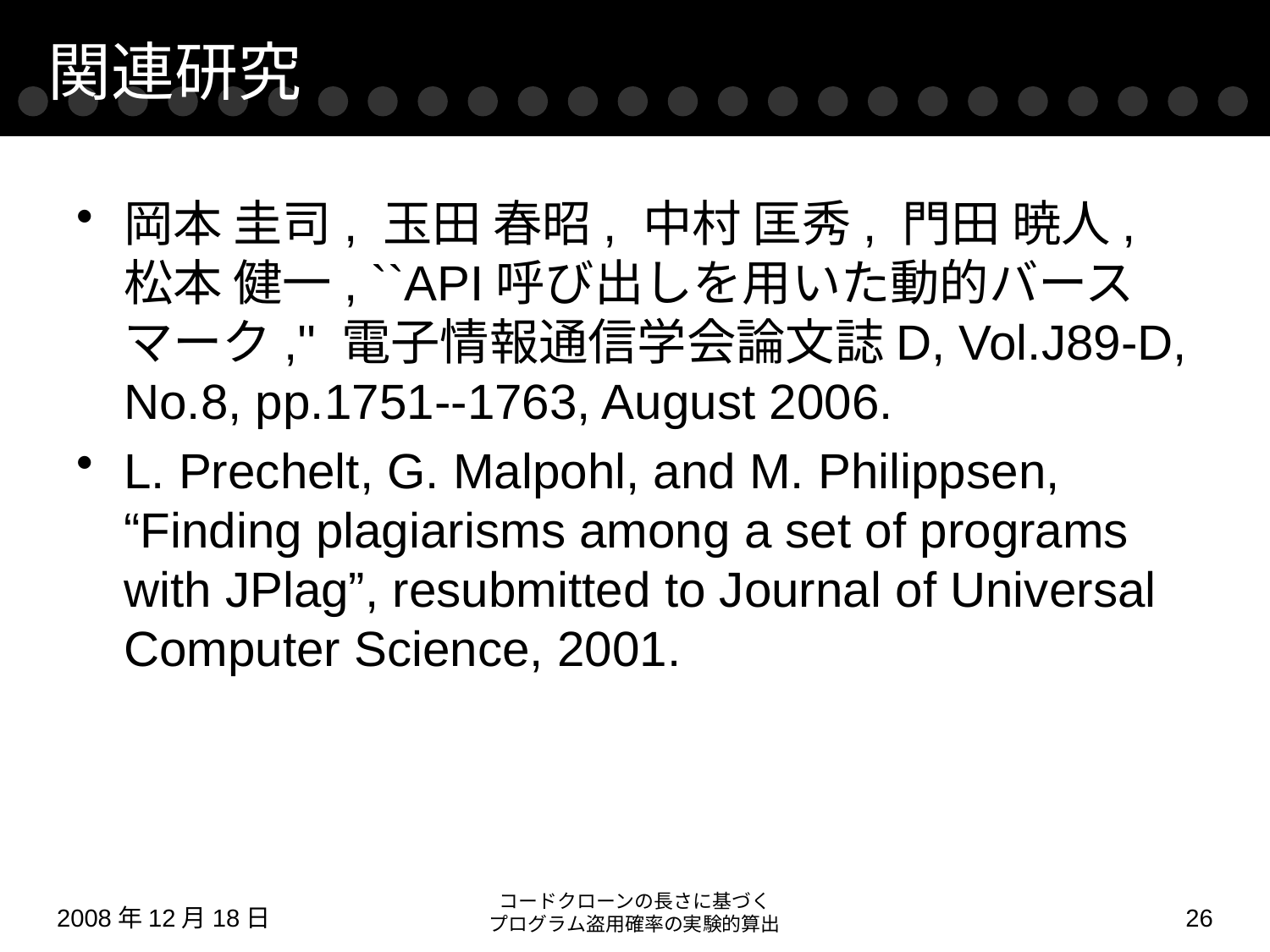

# 関連研究
岡本 圭司, 玉田 春昭, 中村 匡秀, 門田 暁人, 松本 健一, ``API呼び出しを用いた動的バースマーク,'' 電子情報通信学会論文誌D, Vol.J89-D, No.8, pp.1751--1763, August 2006.
L. Prechelt, G. Malpohl, and M. Philippsen, “Finding plagiarisms among a set of programs with JPlag”, resubmitted to Journal of Universal Computer Science, 2001.

コードクローンの長さに基づく
プログラム盗用確率の実験的算出
2008年12月18日
26